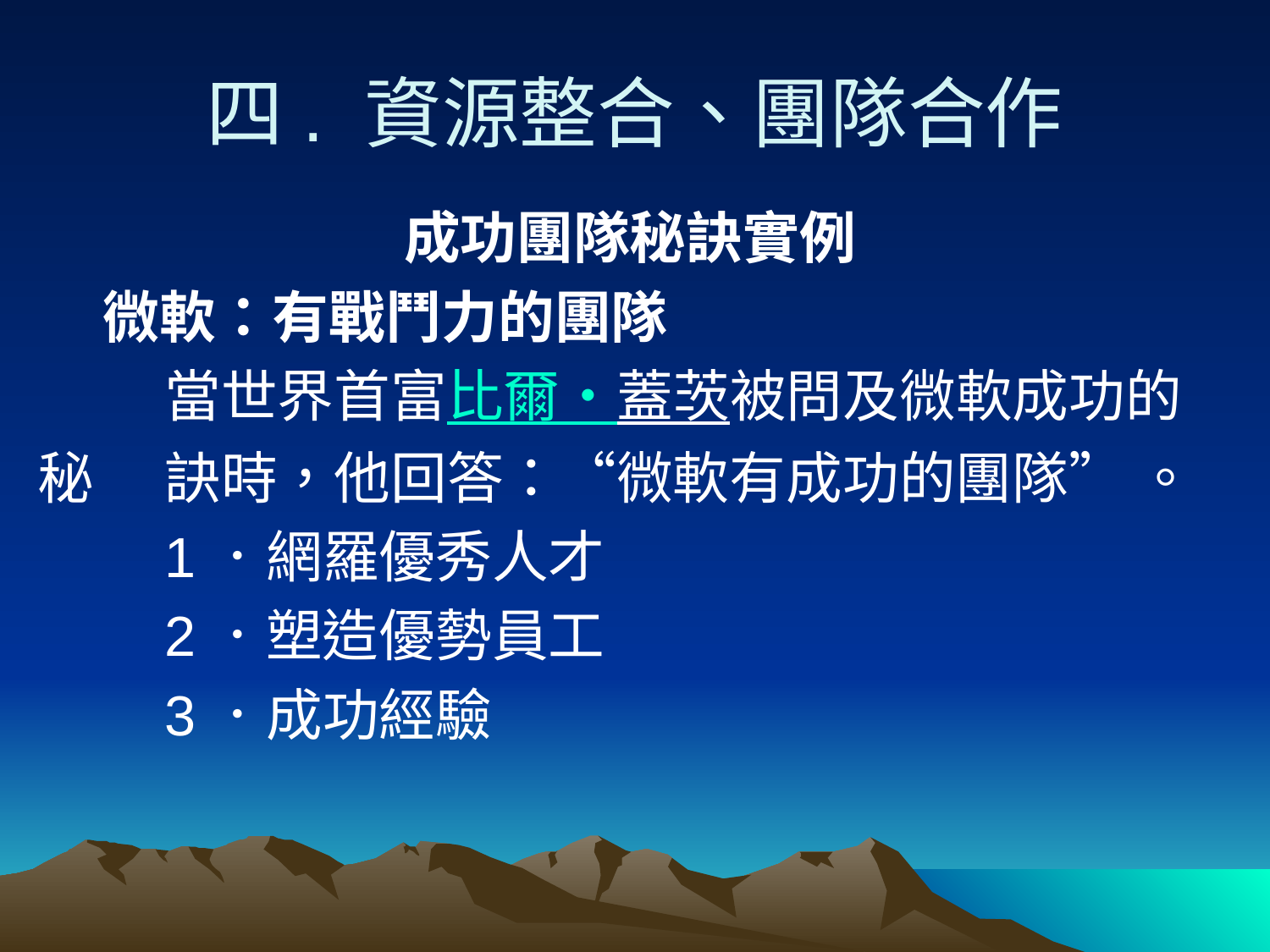

# 四. 資源整合、團隊合作
成功團隊秘訣實例
    微軟：有戰鬥力的團隊
　	當世界首富比爾·蓋茨被問及微軟成功的秘	訣時，他回答：“微軟有成功的團隊” 。
	1．網羅優秀人才
	2．塑造優勢員工
	3．成功經驗